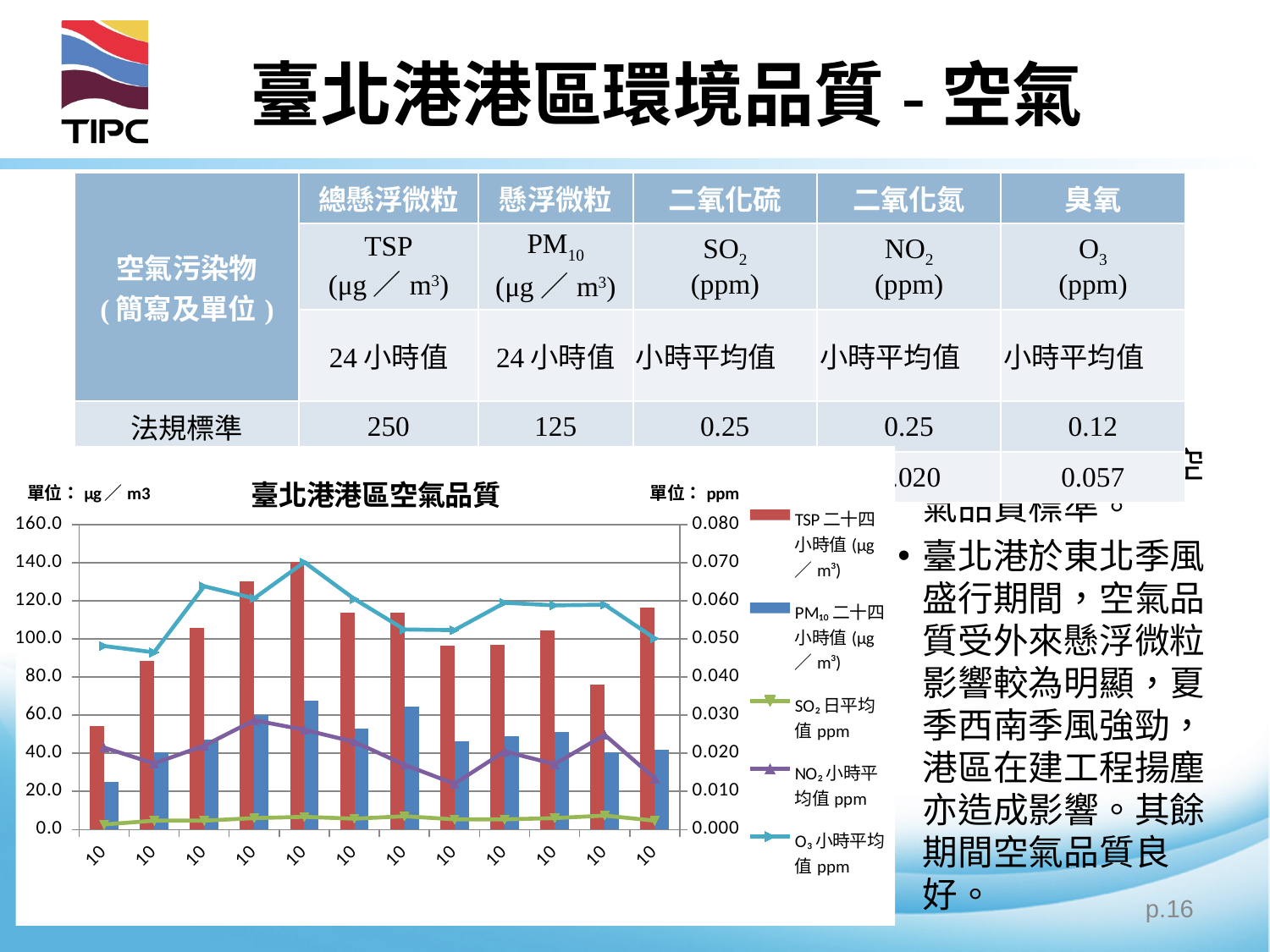

# 臺北港港區環境品質-空氣
| 空氣污染物 (簡寫及單位) | 總懸浮微粒 | 懸浮微粒 | 二氧化硫 | 二氧化氮 | 臭氧 |
| --- | --- | --- | --- | --- | --- |
|  | TSP (μg／m3) | PM10 (μg／m3) | SO2 (ppm) | NO2 (ppm) | O3 (ppm) |
|  | 24小時值 | 24小時值 | 小時平均值 | 小時平均值 | 小時平均值 |
| 法規標準 | 250 | 125 | 0.25 | 0.25 | 0.12 |
| 港區平均濃度 | 103.2 | 48.9 | 0.003 | 0.020 | 0.057 |
各季測值均符合空氣品質標準。
臺北港於東北季風盛行期間，空氣品質受外來懸浮微粒影響較為明顯，夏季西南季風強勁，港區在建工程揚塵亦造成影響。其餘期間空氣品質良好。

### Chart: 臺北港港區空氣品質

| Category | TSP二十四小時值(μg／m³) | PM₁₀二十四小時值(μg／m³) | SO₂日平均值ppm | NO₂小時平均值ppm | O₃小時平均值ppm |
|---|---|---|---|---|---|
| 101第一季 | 54.166666666666664 | 25.0 | 0.0013333333333333333 | 0.021500000000000002 | 0.04816666666666667 |
| 101第二季 | 88.66666666666667 | 40.666666666666664 | 0.0023333333333333335 | 0.017333333333333336 | 0.04650000000000001 |
| 101第三季 | 106.0 | 47.166666666666664 | 0.0023333333333333335 | 0.022000000000000002 | 0.06383333333333334 |
| 101第四季 | 130.16666666666666 | 60.0 | 0.0029999999999999996 | 0.028666666666666663 | 0.06066666666666667 |
| 102第一季 | 140.5 | 67.66666666666667 | 0.0033333333333333335 | 0.026166666666666668 | 0.07016666666666667 |
| 102第二季 | 114.0 | 53.0 | 0.002833333333333333 | 0.023000000000000003 | 0.0605 |
| 102第三季 | 113.66666666666667 | 64.5 | 0.0035 | 0.017 | 0.05250000000000001 |
| 102第四季 | 96.5 | 46.333333333333336 | 0.0026666666666666666 | 0.011999999999999999 | 0.052333333333333336 |
| 103第一季 | 97.16666666666667 | 49.166666666666664 | 0.0026666666666666666 | 0.0205 | 0.0595 |
| 103第二季 | 104.66666666666667 | 51.0 | 0.0030000000000000005 | 0.01716666666666667 | 0.05883333333333333 |
| 103第三季 | 76.16666666666667 | 40.333333333333336 | 0.0036666666666666666 | 0.024833333333333336 | 0.059 |
| 103第四季 | 116.5 | 41.833333333333336 | 0.0023333333333333335 | 0.013416666666666669 | 0.05016666666666666 |
p.16